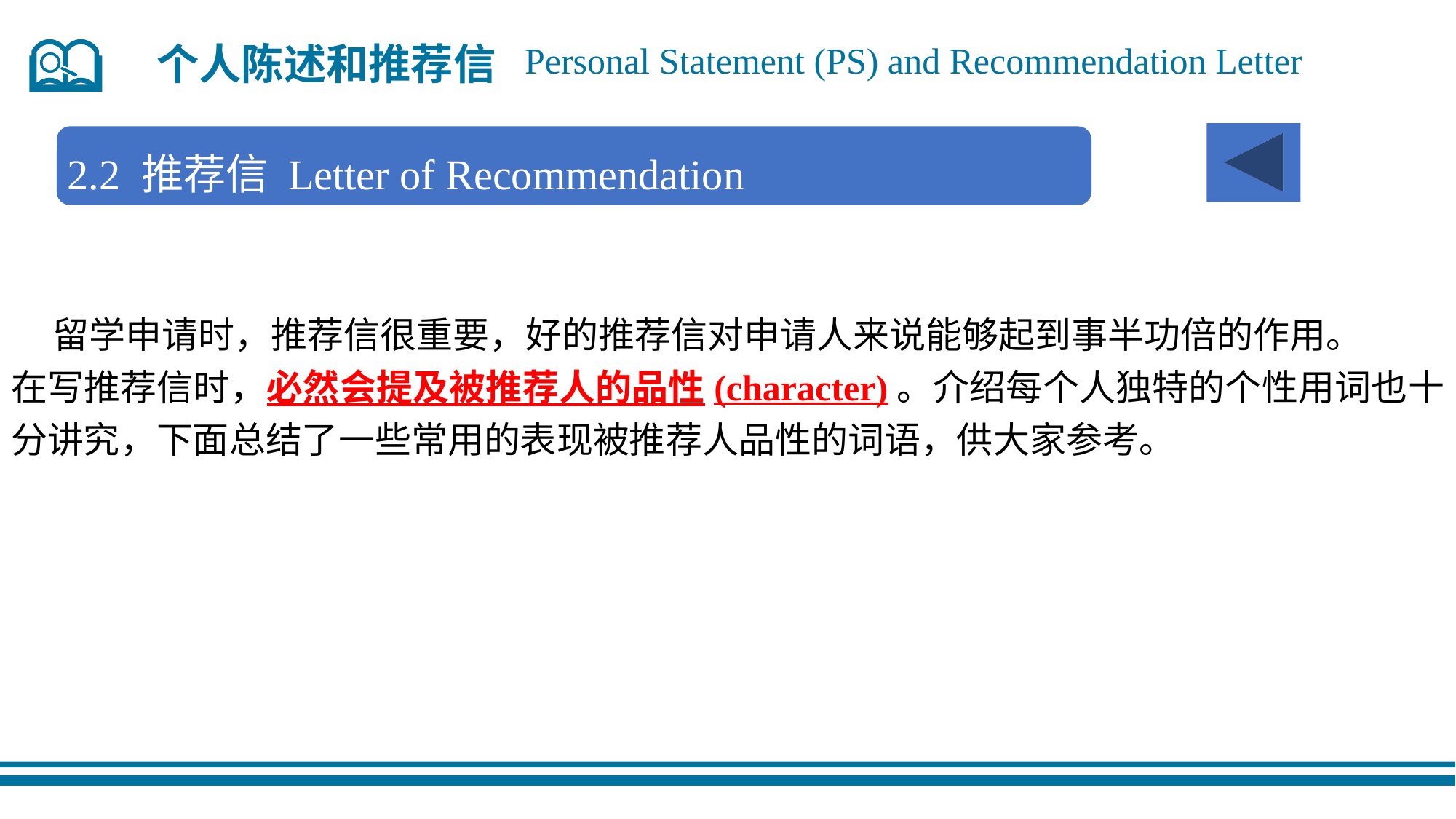

个人陈述和推荐信
Personal Statement (PS) and Recommendation Letter

2.2 推荐信 Letter of Recommendation
    留学申请时，推荐信很重要，好的推荐信对申请人来说能够起到事半功倍的作用。
在写推荐信时，必然会提及被推荐人的品性(character)。介绍每个人独特的个性用词也十分讲究，下面总结了一些常用的表现被推荐人品性的词语，供大家参考。